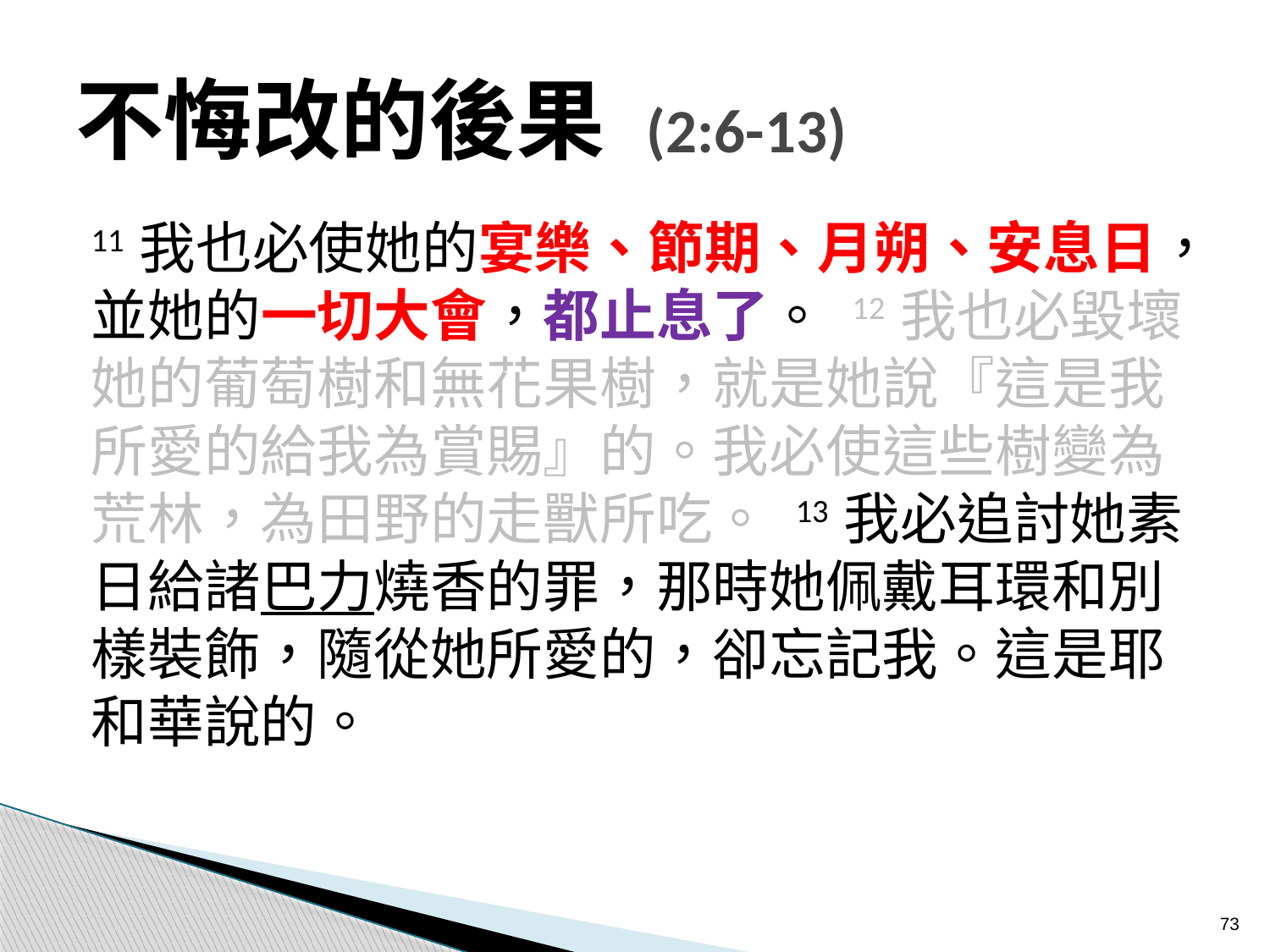

# 不悔改的後果 (2:6-13)
11 我也必使她的宴樂、節期、月朔、安息日，並她的一切大會，都止息了。 12 我也必毀壞她的葡萄樹和無花果樹，就是她說『這是我所愛的給我為賞賜』的。我必使這些樹變為荒林，為田野的走獸所吃。 13 我必追討她素日給諸巴力燒香的罪，那時她佩戴耳環和別樣裝飾，隨從她所愛的，卻忘記我。這是耶和華說的。
73